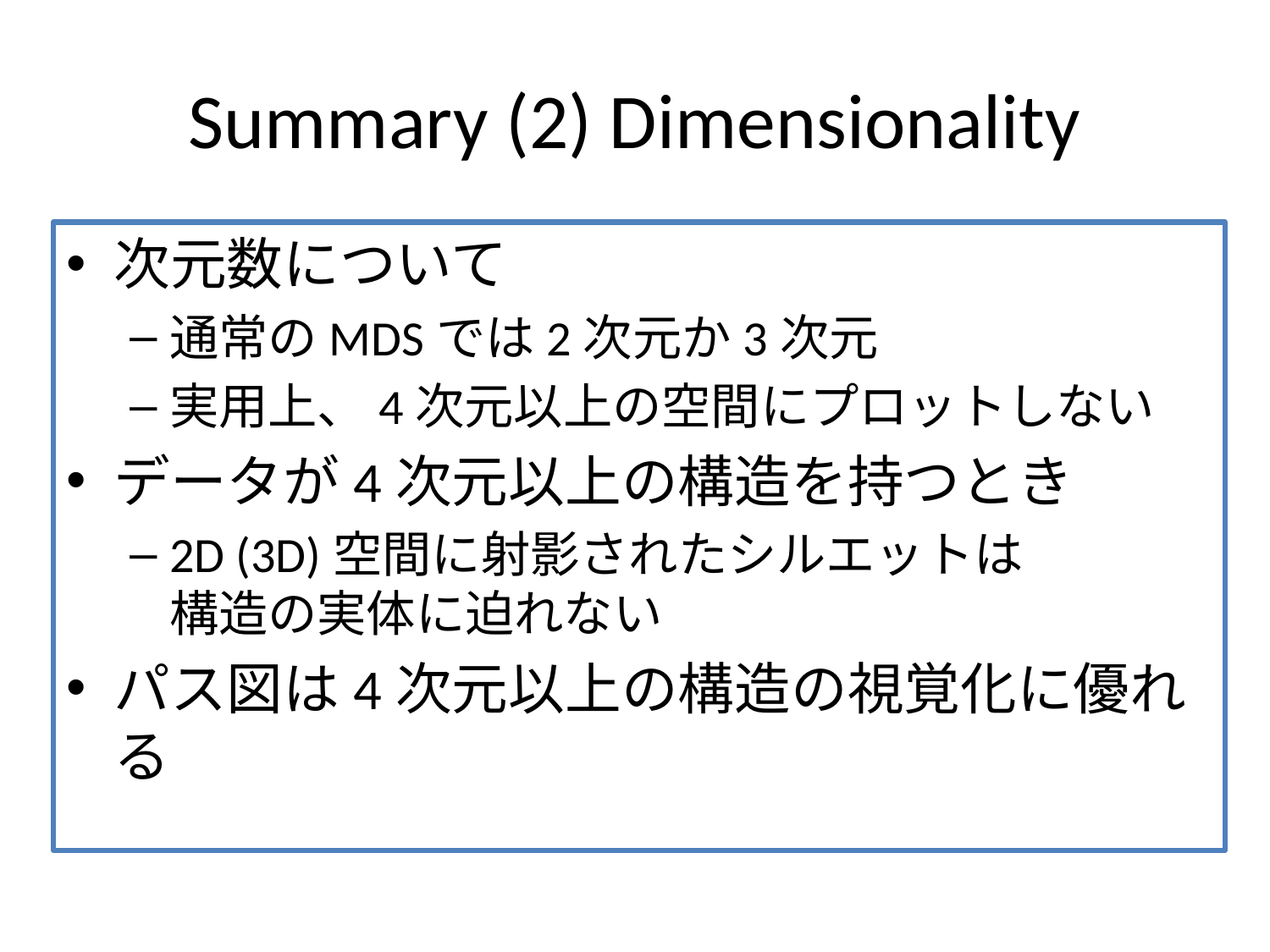

# Summary (2) Dimensionality
次元数について
通常のMDSでは2次元か3次元
実用上、4次元以上の空間にプロットしない
データが4次元以上の構造を持つとき
2D (3D)空間に射影されたシルエットは
構造の実体に迫れない
パス図は4次元以上の構造の視覚化に優れる